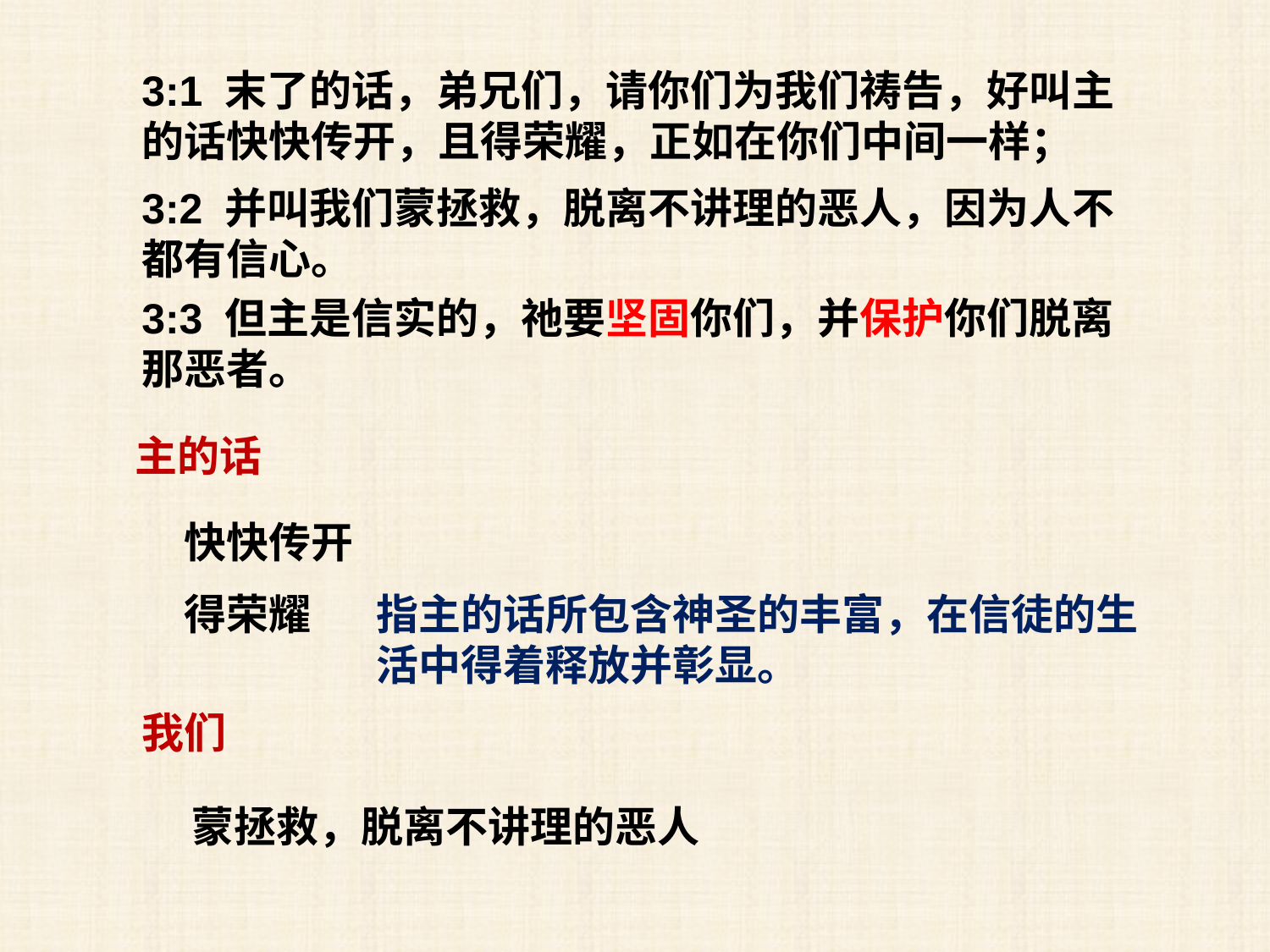

3:1 末了的话，弟兄们，请你们为我们祷告，好叫主的话快快传开，且得荣耀，正如在你们中间一样；
3:2 并叫我们蒙拯救，脱离不讲理的恶人，因为人不都有信心。
3:3 但主是信实的，祂要坚固你们，并保护你们脱离那恶者。
主的话
快快传开
得荣耀
指主的话所包含神圣的丰富，在信徒的生活中得着释放并彰显。
我们
蒙拯救，脱离不讲理的恶人